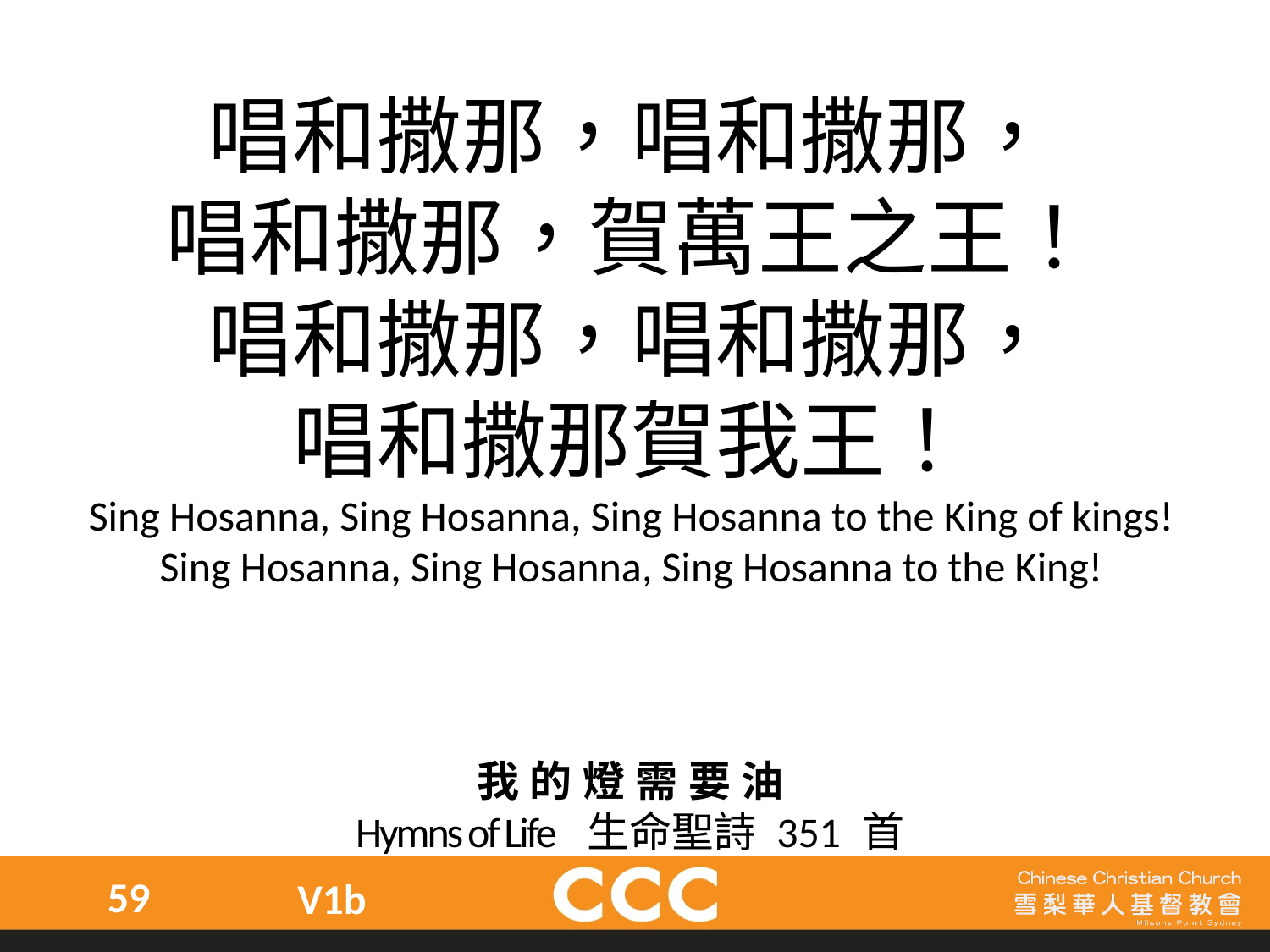

唱和撒那，唱和撒那，
唱和撒那，賀萬王之王！
唱和撒那，唱和撒那，
唱和撒那賀我王！
Sing Hosanna, Sing Hosanna, Sing Hosanna to the King of kings!
Sing Hosanna, Sing Hosanna, Sing Hosanna to the King!

我的燈需要油
Hymns of Life   生命聖詩 351 首
59
V1b